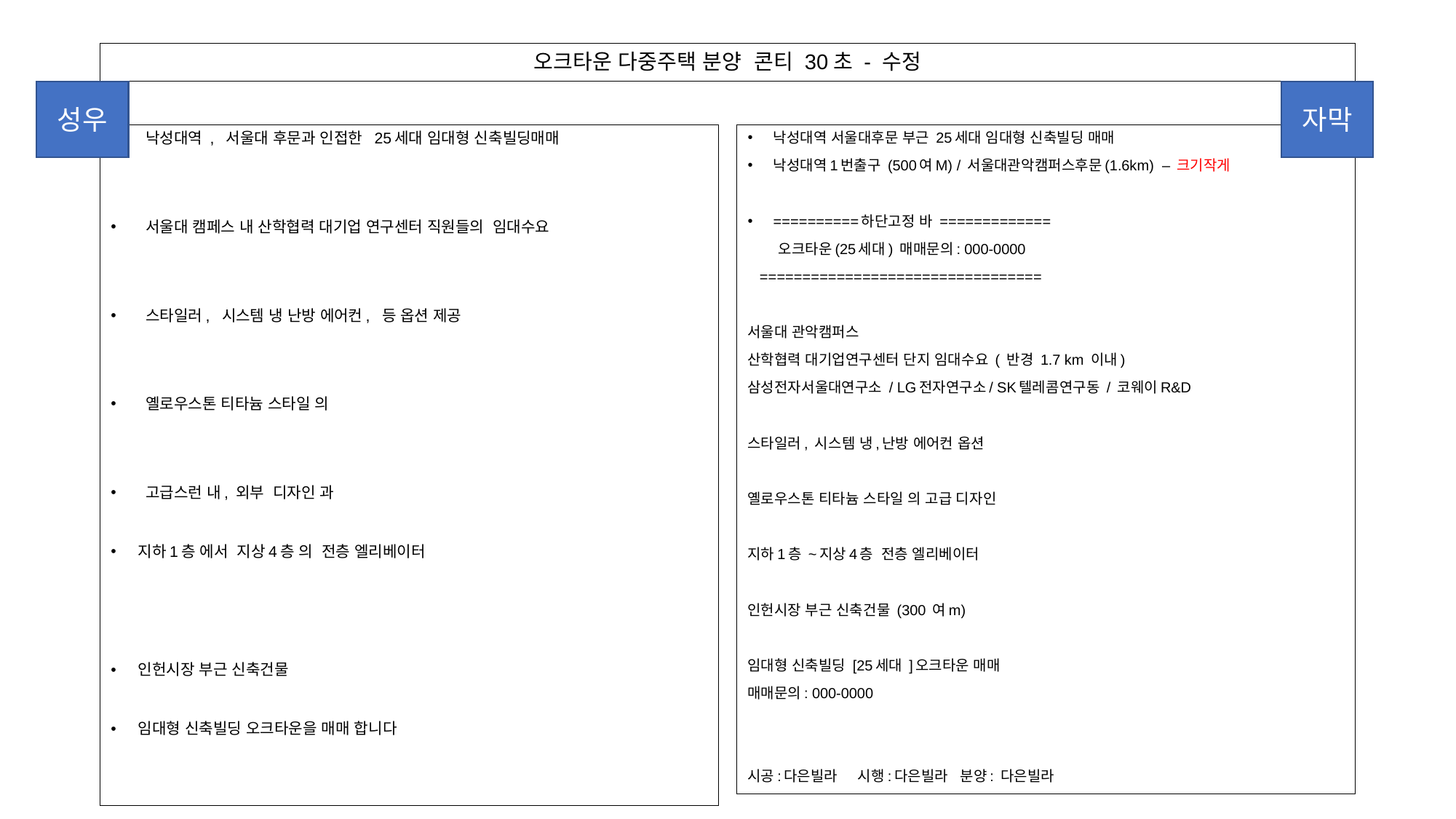

# 오크타운 다중주택 분양  콘티 30초 - 수정
성우
자막
 낙성대역 ,  서울대 후문과 인접한  25세대 임대형 신축빌딩매매

 서울대 캠페스 내 산학협력 대기업 연구센터 직원들의  임대수요

 스타일러,  시스템 냉 난방 에어컨,  등 옵션 제공

 옐로우스톤 티타늄 스타일 의

 고급스런 내, 외부  디자인 과

지하1층 에서  지상4층 의  전층 엘리베이터

인헌시장 부근 신축건물

임대형 신축빌딩 오크타운을 매매 합니다

낙성대역 서울대후문 부근 25세대 임대형 신축빌딩 매매
낙성대역1번출구 (500여M) / 서울대관악캠퍼스후문(1.6km)  – 크기작게

==========하단고정 바 =============
       오크타운(25세대) 매매문의: 000-0000
   =================================

서울대 관악캠퍼스
산학협력 대기업연구센터 단지 임대수요 ( 반경 1.7 km 이내)
삼성전자서울대연구소 / LG전자연구소/ SK텔레콤연구동 / 코웨이R&D

스타일러, 시스템 냉,난방 에어컨 옵션

옐로우스톤 티타늄 스타일 의 고급 디자인

지하1층 ~지상4층  전층 엘리베이터

인헌시장 부근 신축건물 (300 여m)

임대형 신축빌딩 [25세대 ]오크타운 매매
매매문의: 000-0000

시공:다은빌라     시행:다은빌라   분양: 다은빌라